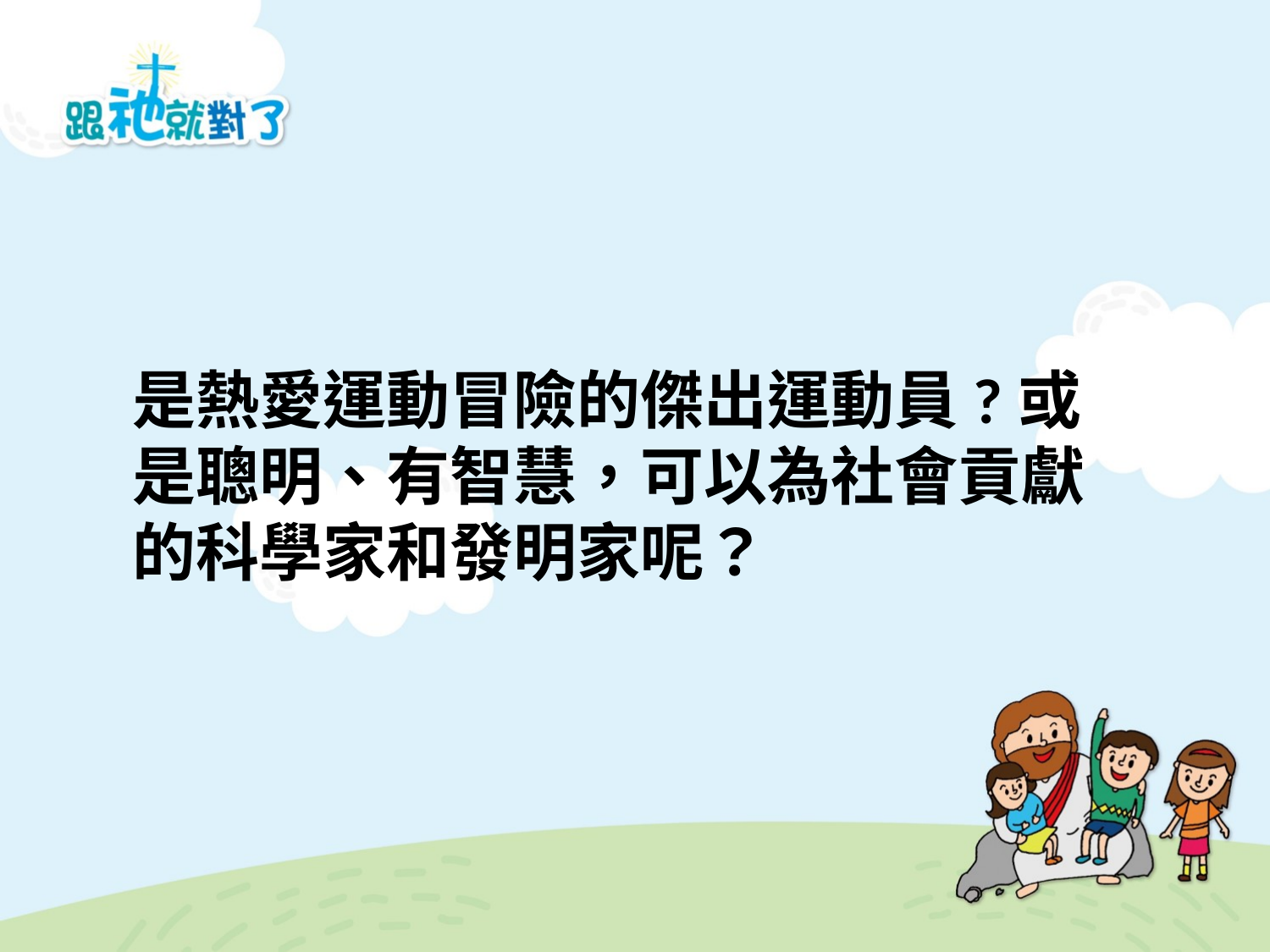

是熱愛運動冒險的傑出運動員?或是聰明、有智慧，可以為社會貢獻的科學家和發明家呢？